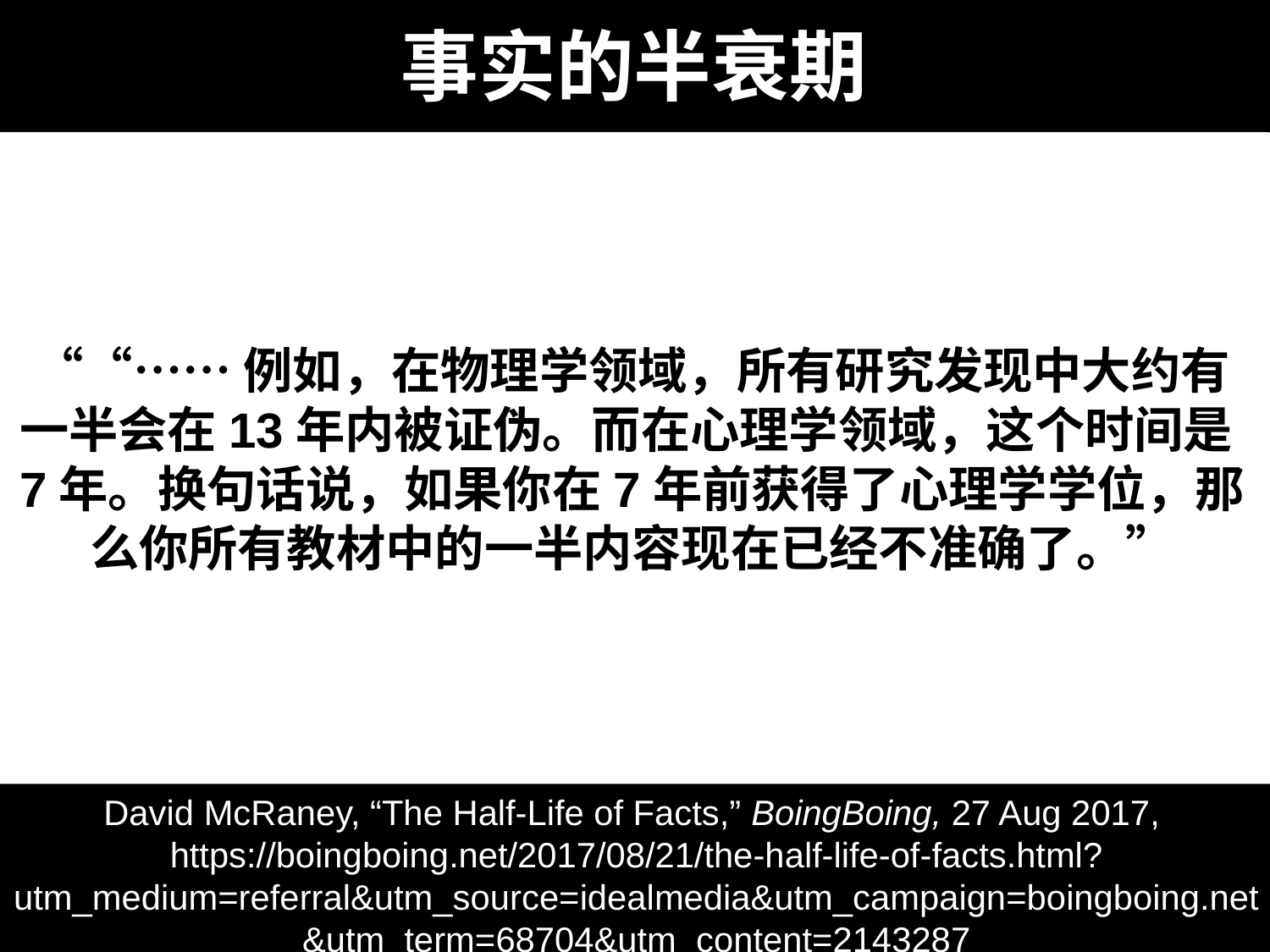

# 事实的半衰期
““……例如，在物理学领域，所有研究发现中大约有一半会在13年内被证伪。而在心理学领域，这个时间是7年。换句话说，如果你在7年前获得了心理学学位，那么你所有教材中的一半内容现在已经不准确了。”
David McRaney, “The Half-Life of Facts,” BoingBoing, 27 Aug 2017,  https://boingboing.net/2017/08/21/the-half-life-of-facts.html?utm_medium=referral&utm_source=idealmedia&utm_campaign=boingboing.net&utm_term=68704&utm_content=2143287